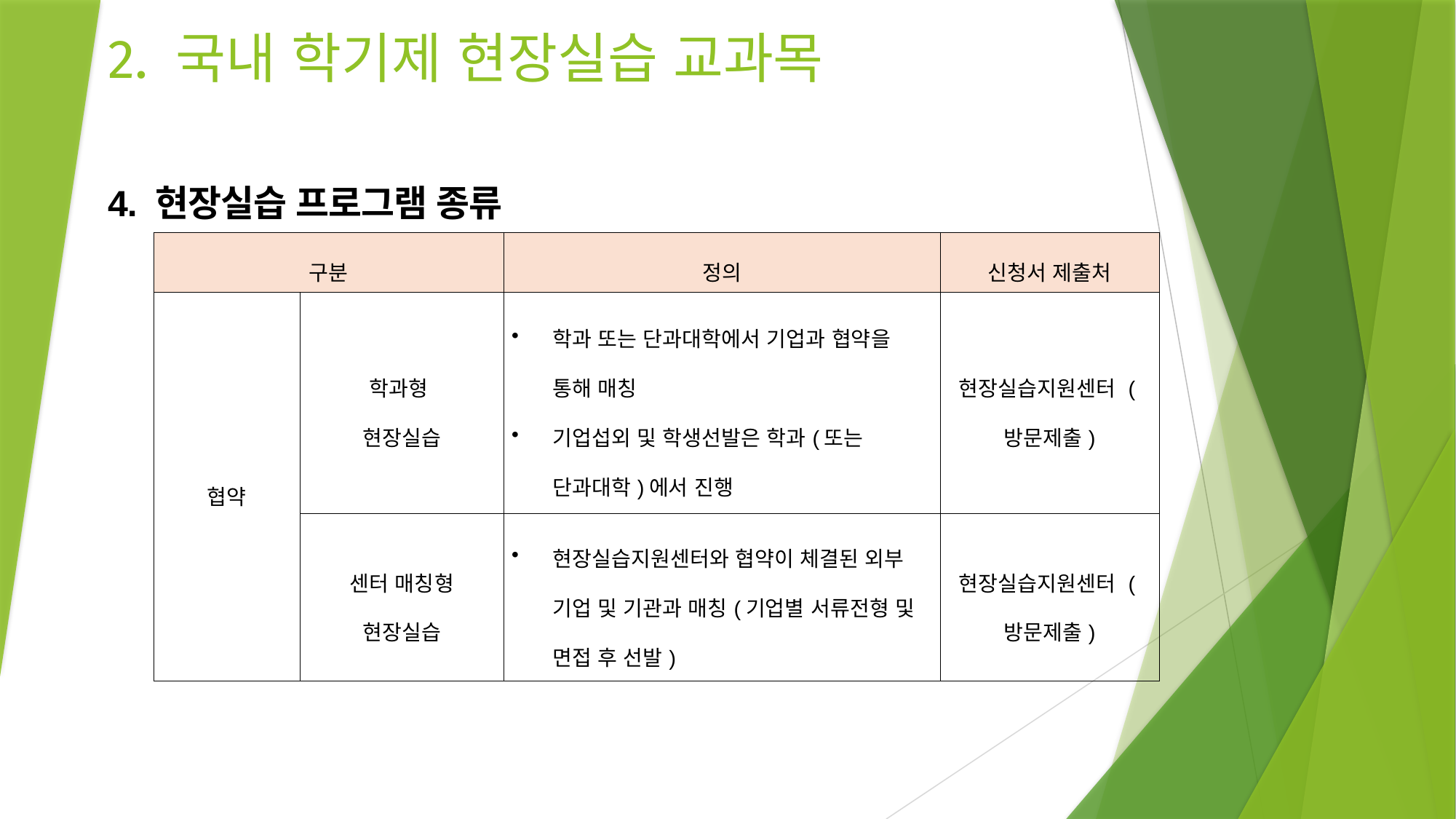

# 2. 국내 학기제 현장실습 교과목
4. 현장실습 프로그램 종류
| 구분 |  | 정의 | 신청서 제출처 |
| --- | --- | --- | --- |
| 협약 | 학과형 현장실습 | 학과 또는 단과대학에서 기업과 협약을 통해 매칭 기업섭외 및 학생선발은 학과(또는 단과대학)에서 진행 | 현장실습지원센터 (방문제출) |
|  | 센터 매칭형 현장실습 | 현장실습지원센터와 협약이 체결된 외부 기업 및 기관과 매칭(기업별 서류전형 및 면접 후 선발) | 현장실습지원센터 (방문제출) |